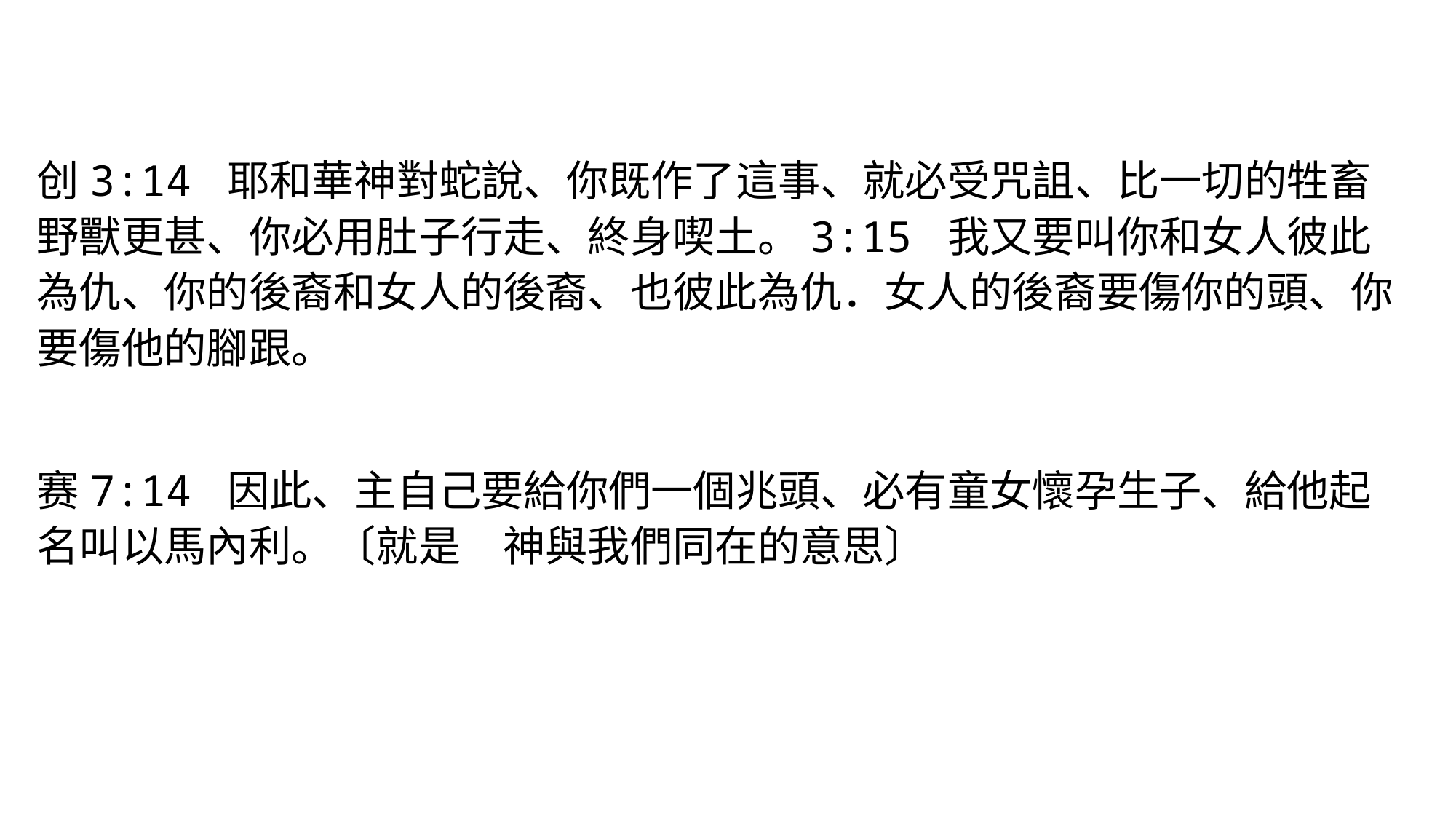

#
创3:14 耶和華神對蛇說、你既作了這事、就必受咒詛、比一切的牲畜野獸更甚、你必用肚子行走、終身喫土。3:15 我又要叫你和女人彼此為仇、你的後裔和女人的後裔、也彼此為仇．女人的後裔要傷你的頭、你要傷他的腳跟。

赛7:14 因此、主自己要給你們一個兆頭、必有童女懷孕生子、給他起名叫以馬內利。〔就是　神與我們同在的意思〕